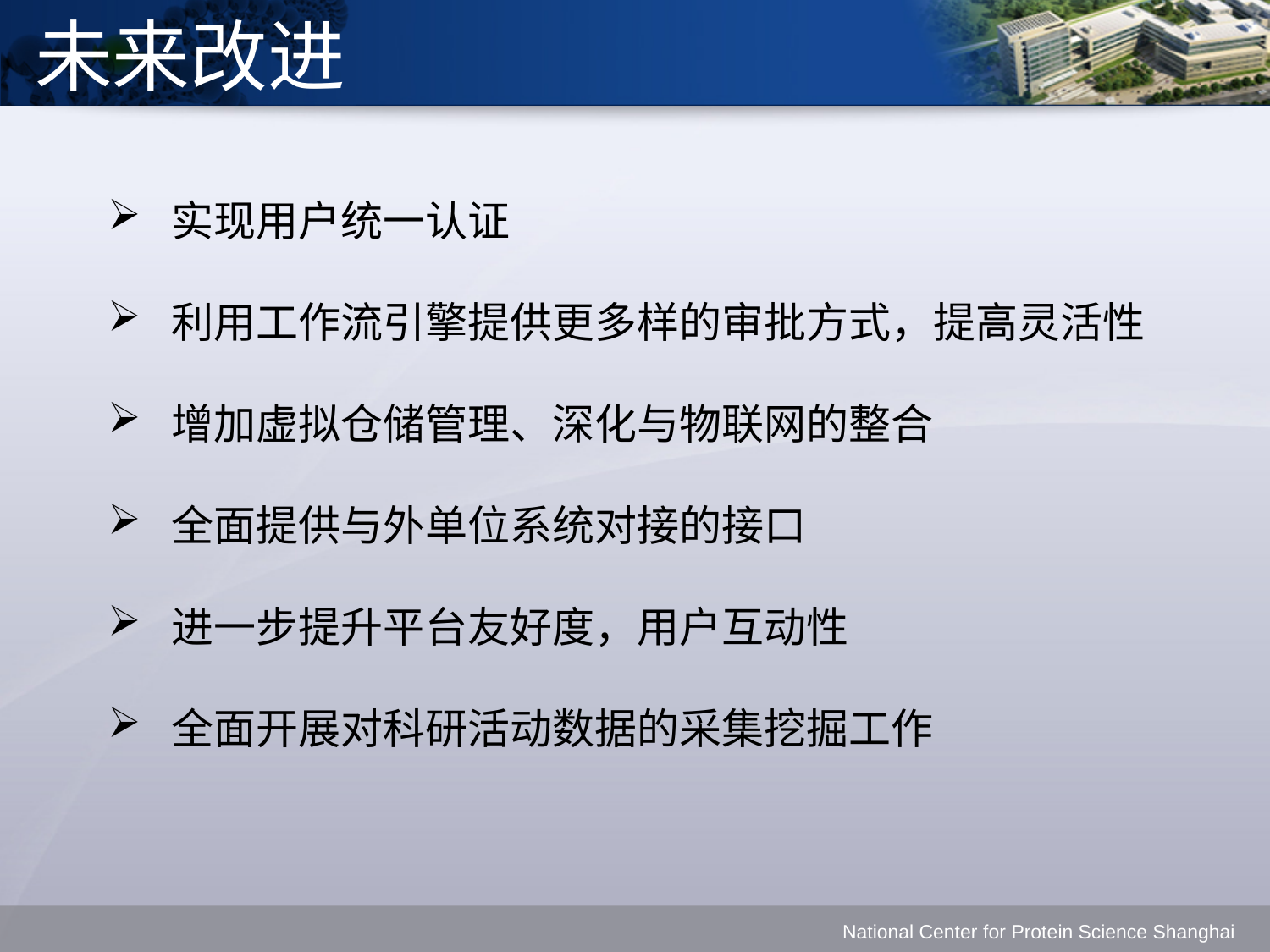

未来改进
实现用户统一认证
利用工作流引擎提供更多样的审批方式，提高灵活性
增加虚拟仓储管理、深化与物联网的整合
全面提供与外单位系统对接的接口
进一步提升平台友好度，用户互动性
全面开展对科研活动数据的采集挖掘工作